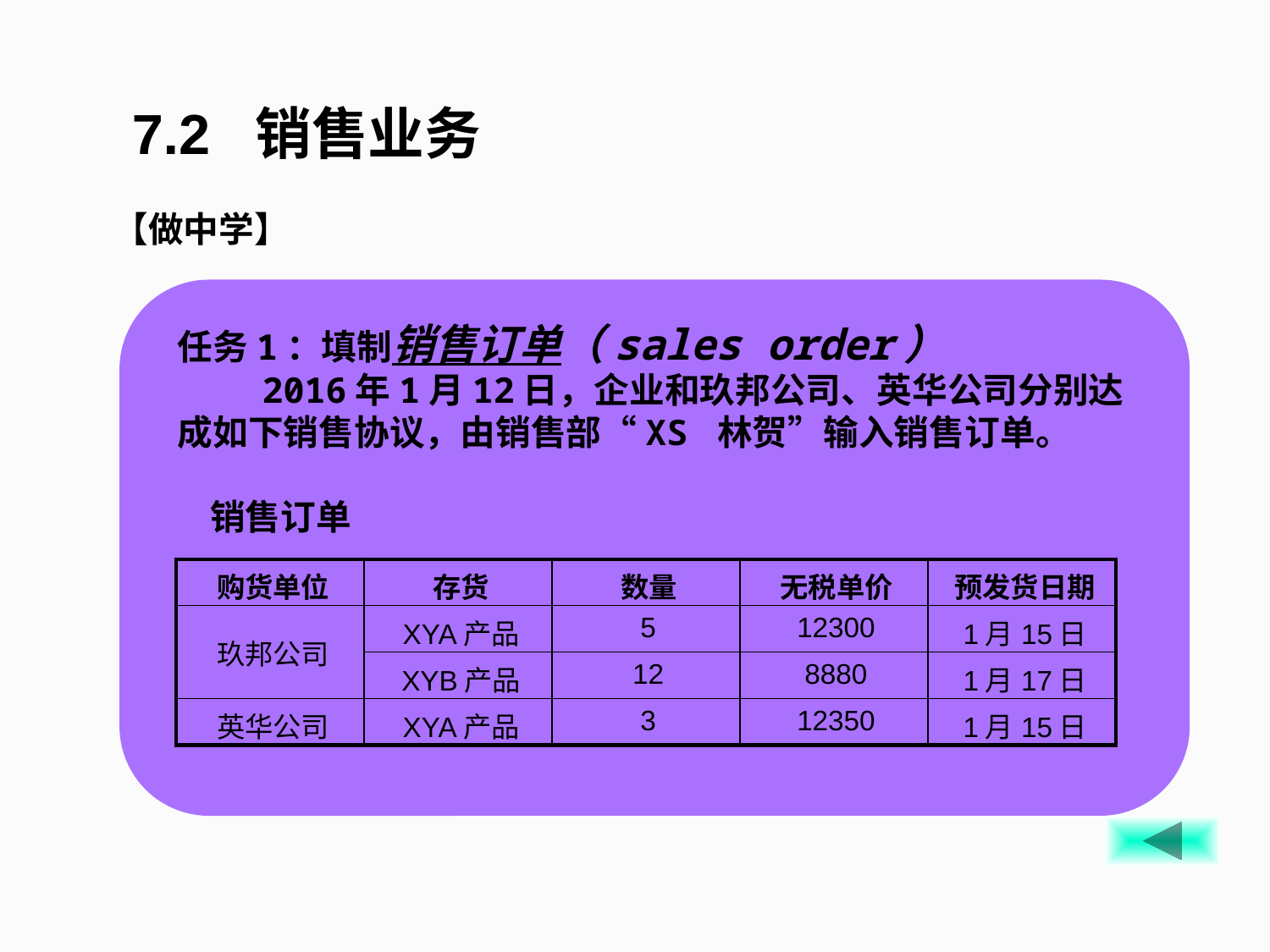

7.2  销售业务
【做中学】

任务1：填制销售订单（sales order）
    2016年1月12日，企业和玖邦公司、英华公司分别达成如下销售协议，由销售部“XS 林贺”输入销售订单。

   销售订单
| 购货单位 | 存货 | 数量 | 无税单价 | 预发货日期 |
| --- | --- | --- | --- | --- |
| 玖邦公司 | XYA产品 | 5 | 12300 | 1月15日 |
|  | XYB产品 | 12 | 8880 | 1月17日 |
| 英华公司 | XYA产品 | 3 | 12350 | 1月15日 |